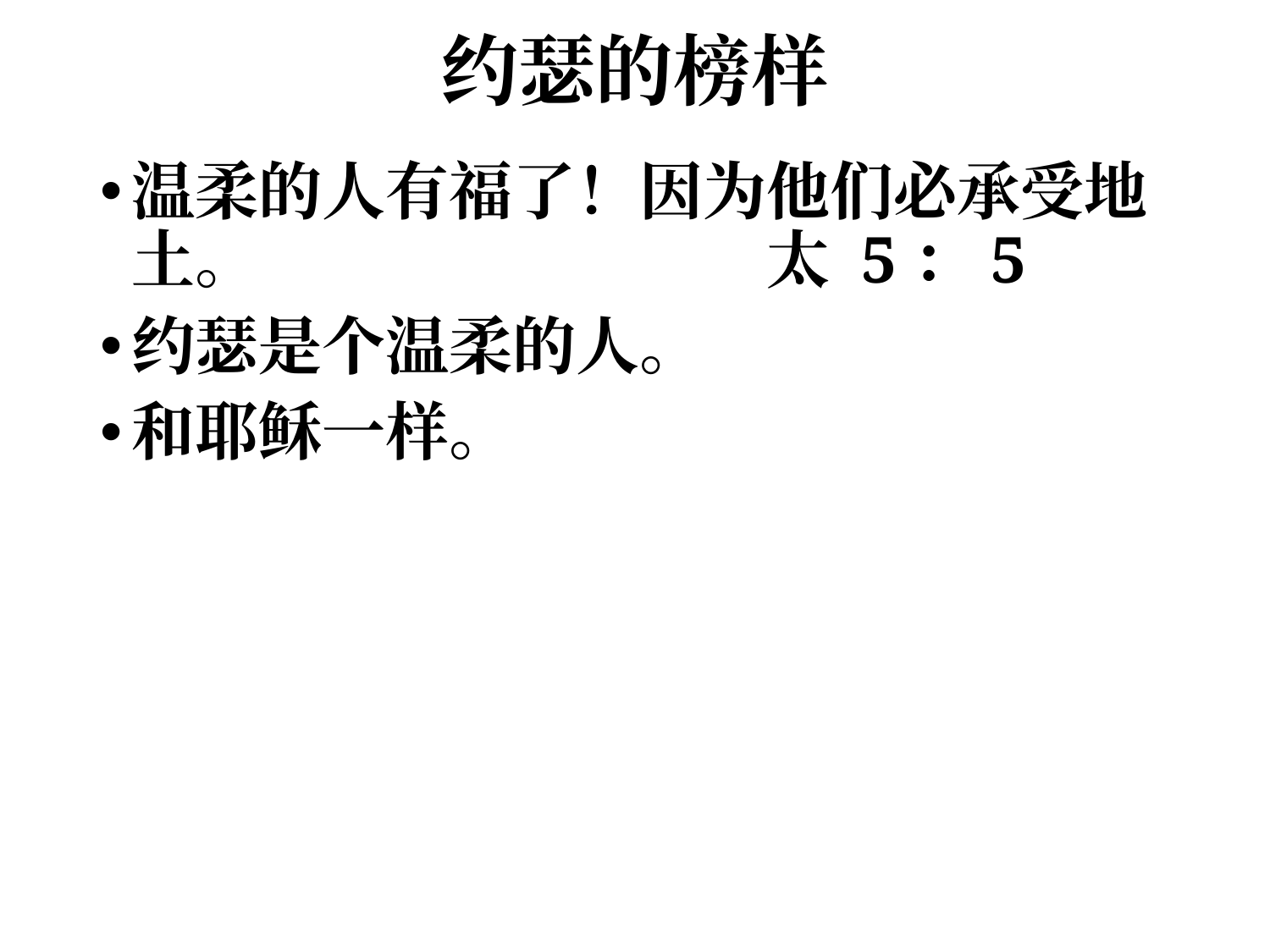

# 约瑟的榜样
温柔的人有福了！因为他们必承受地土。				太 5：5
约瑟是个温柔的人。
和耶稣一样。